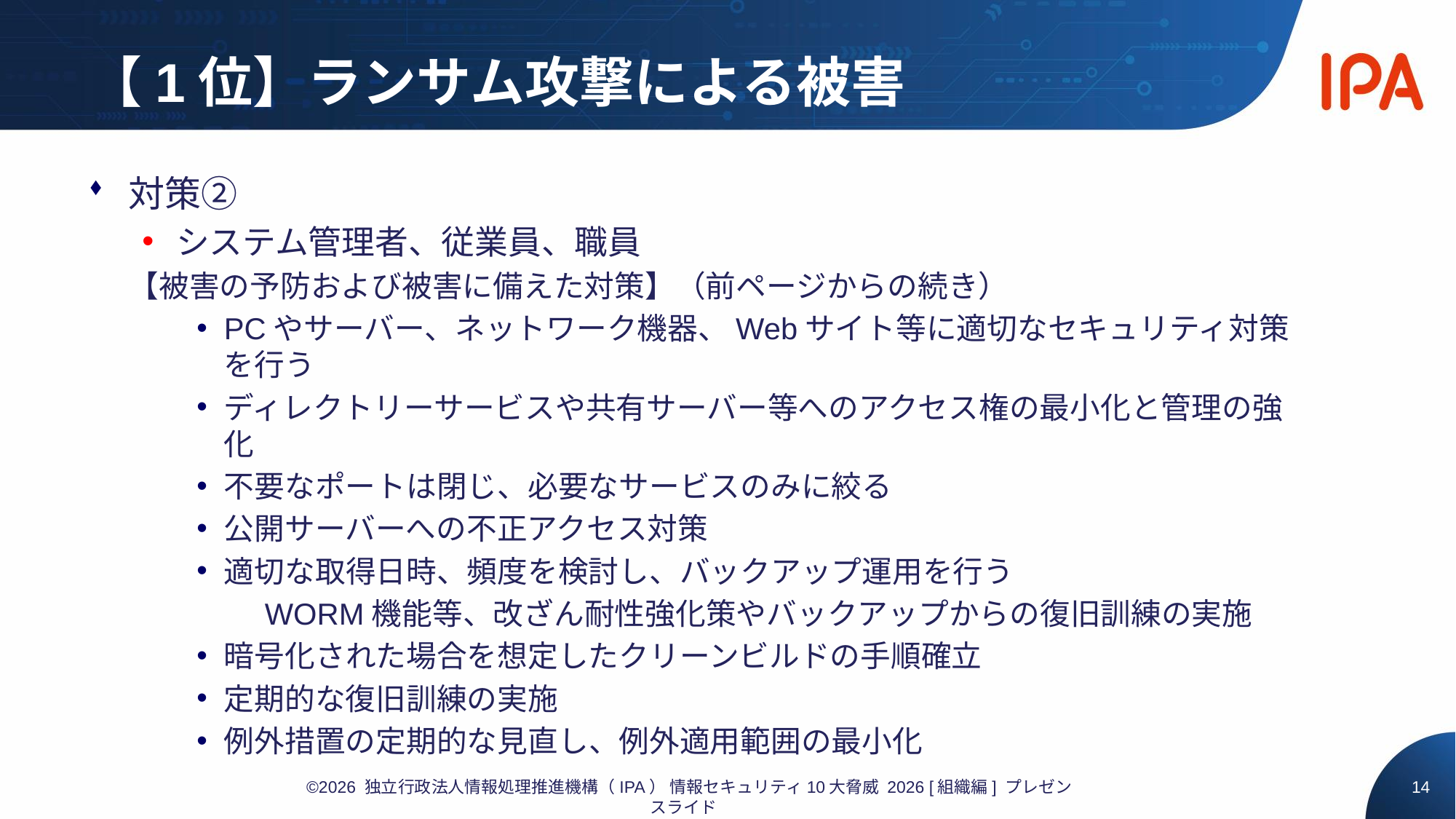

# 【1位】ランサム攻撃による被害
対策②
システム管理者、従業員、職員
【被害の予防および被害に備えた対策】（前ページからの続き）
PCやサーバー、ネットワーク機器、Webサイト等に適切なセキュリティ対策を行う
ディレクトリーサービスや共有サーバー等へのアクセス権の最小化と管理の強化
不要なポートは閉じ、必要なサービスのみに絞る
公開サーバーへの不正アクセス対策
適切な取得日時、頻度を検討し、バックアップ運用を行う
　　WORM機能等、改ざん耐性強化策やバックアップからの復旧訓練の実施
暗号化された場合を想定したクリーンビルドの手順確立
定期的な復旧訓練の実施
例外措置の定期的な見直し、例外適用範囲の最小化
14
©2026 独立行政法人情報処理推進機構（IPA） 情報セキュリティ10大脅威 2026 [組織編] プレゼンスライド